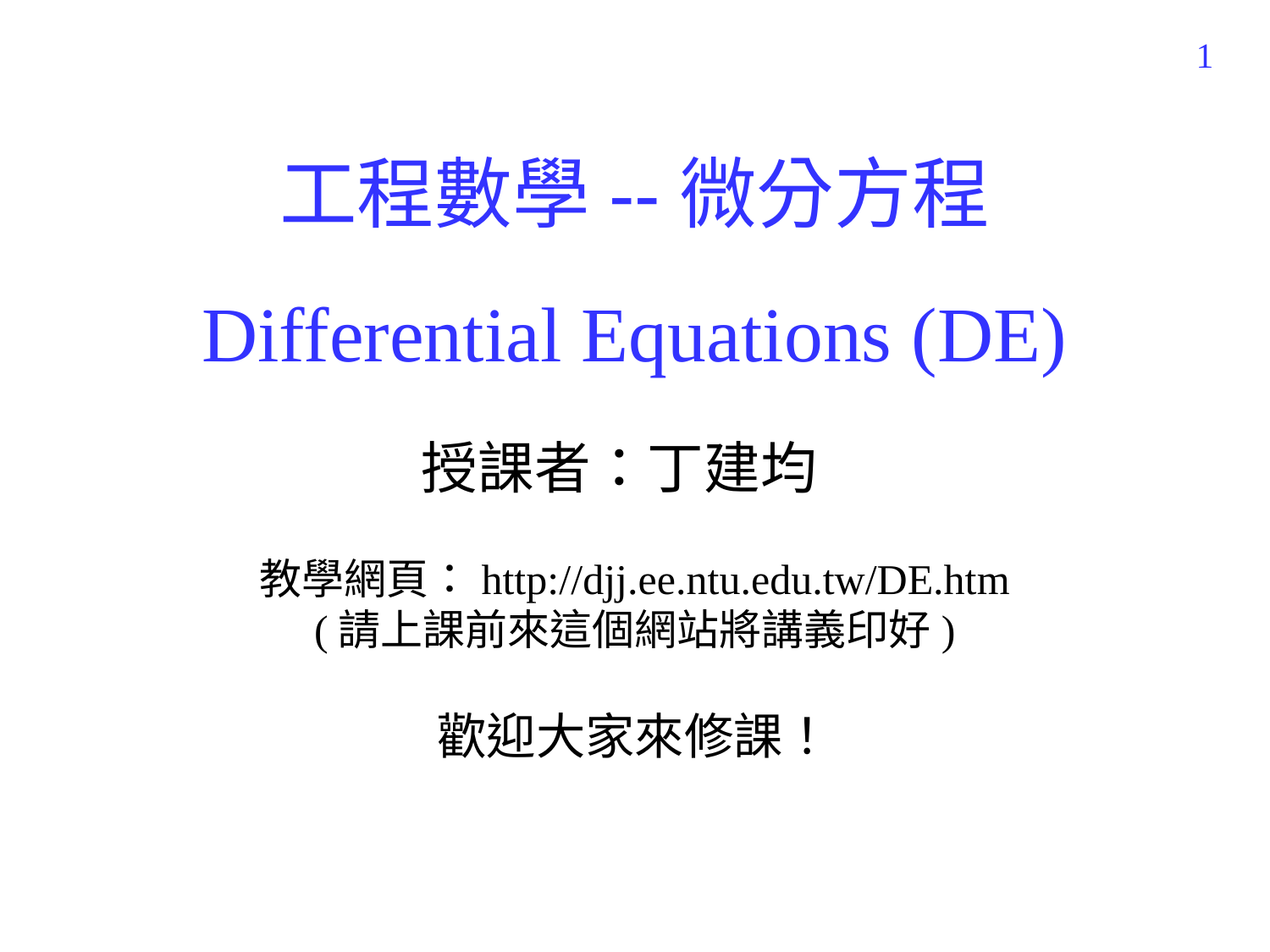

1
# 工程數學--微分方程
Differential Equations (DE)
授課者：丁建均
教學網頁：http://djj.ee.ntu.edu.tw/DE.htm
(請上課前來這個網站將講義印好)

歡迎大家來修課！